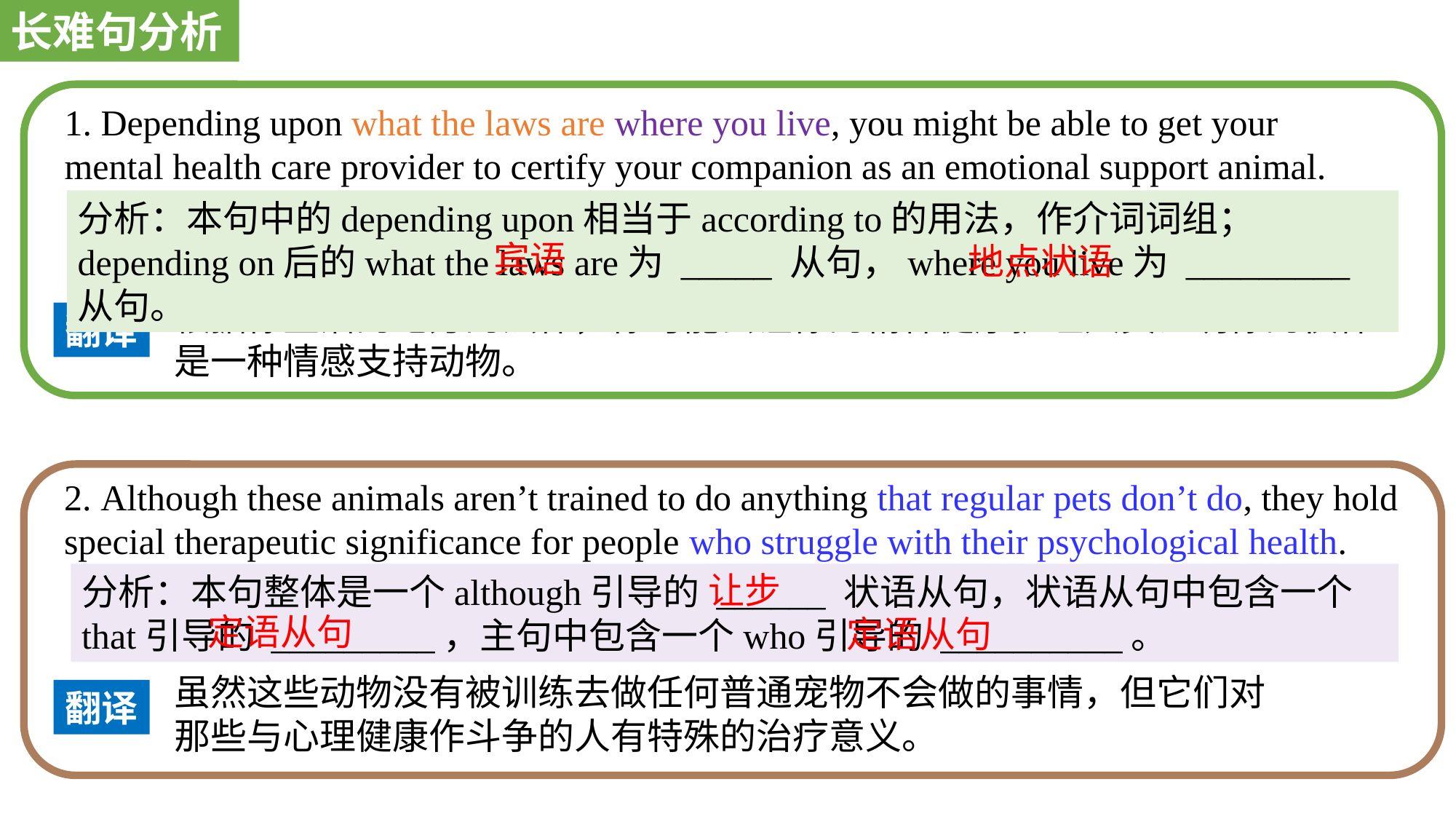

长难句分析

1. Depending upon what the laws are where you live, you might be able to get your mental health care provider to certify your companion as an emotional support animal.
分析：本句中的depending upon相当于according to的用法，作介词词组；depending on后的what the laws are为 _____ 从句，where you live为 _________ 从句。
宾语
地点状语
根据你生活的地方的法律，你可能会让你的精神健康护理人员证明你的伙伴是一种情感支持动物。
翻译

2. Although these animals aren’t trained to do anything that regular pets don’t do, they hold special therapeutic significance for people who struggle with their psychological health.
让步
分析：本句整体是一个although引导的 ______ 状语从句，状语从句中包含一个that引导的 _________，主句中包含一个who引导的 __________。
定语从句
定语从句
虽然这些动物没有被训练去做任何普通宠物不会做的事情，但它们对那些与心理健康作斗争的人有特殊的治疗意义。
翻译